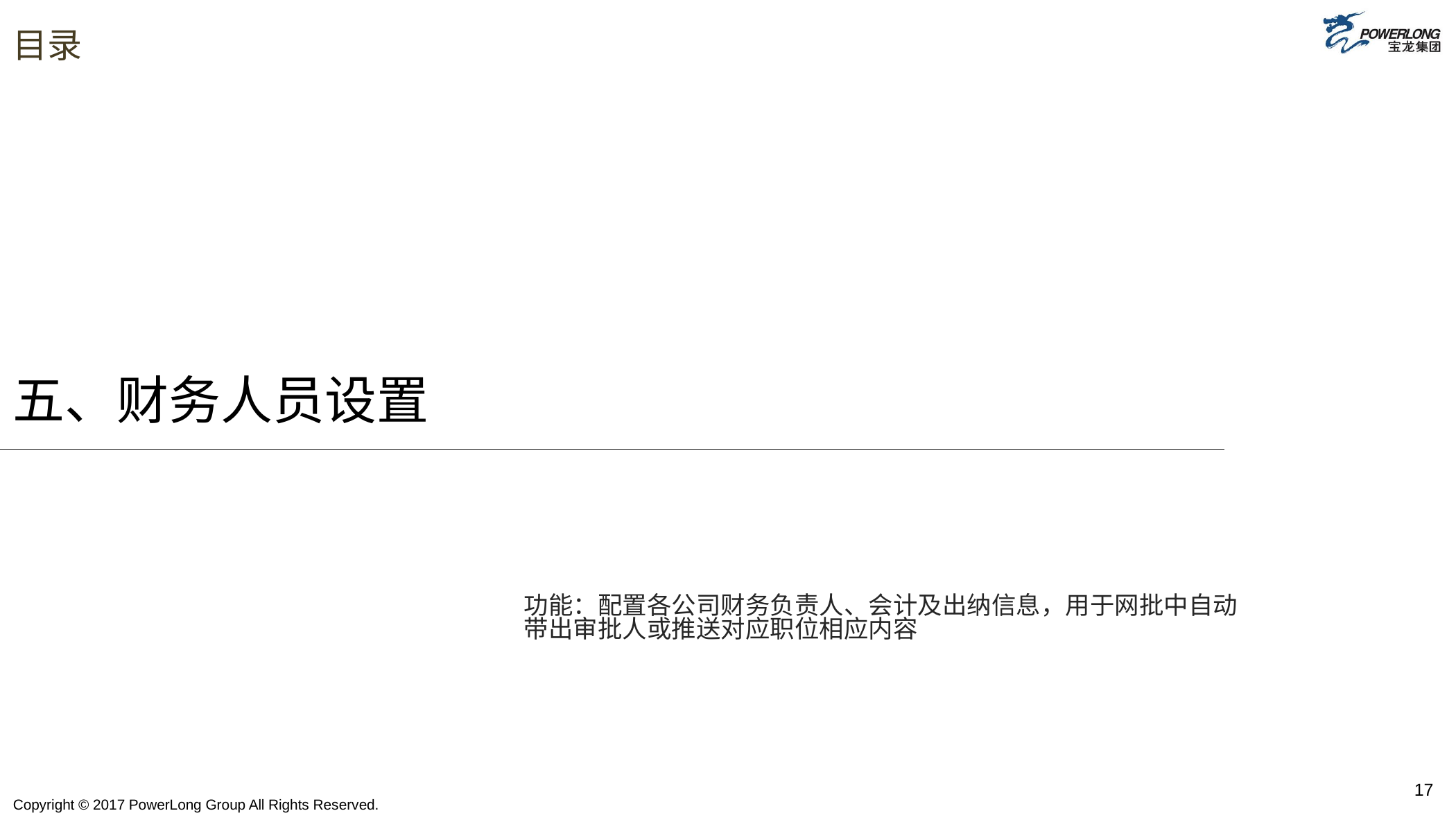

# 目录
五、财务人员设置
功能：配置各公司财务负责人、会计及出纳信息，用于网批中自动带出审批人或推送对应职位相应内容